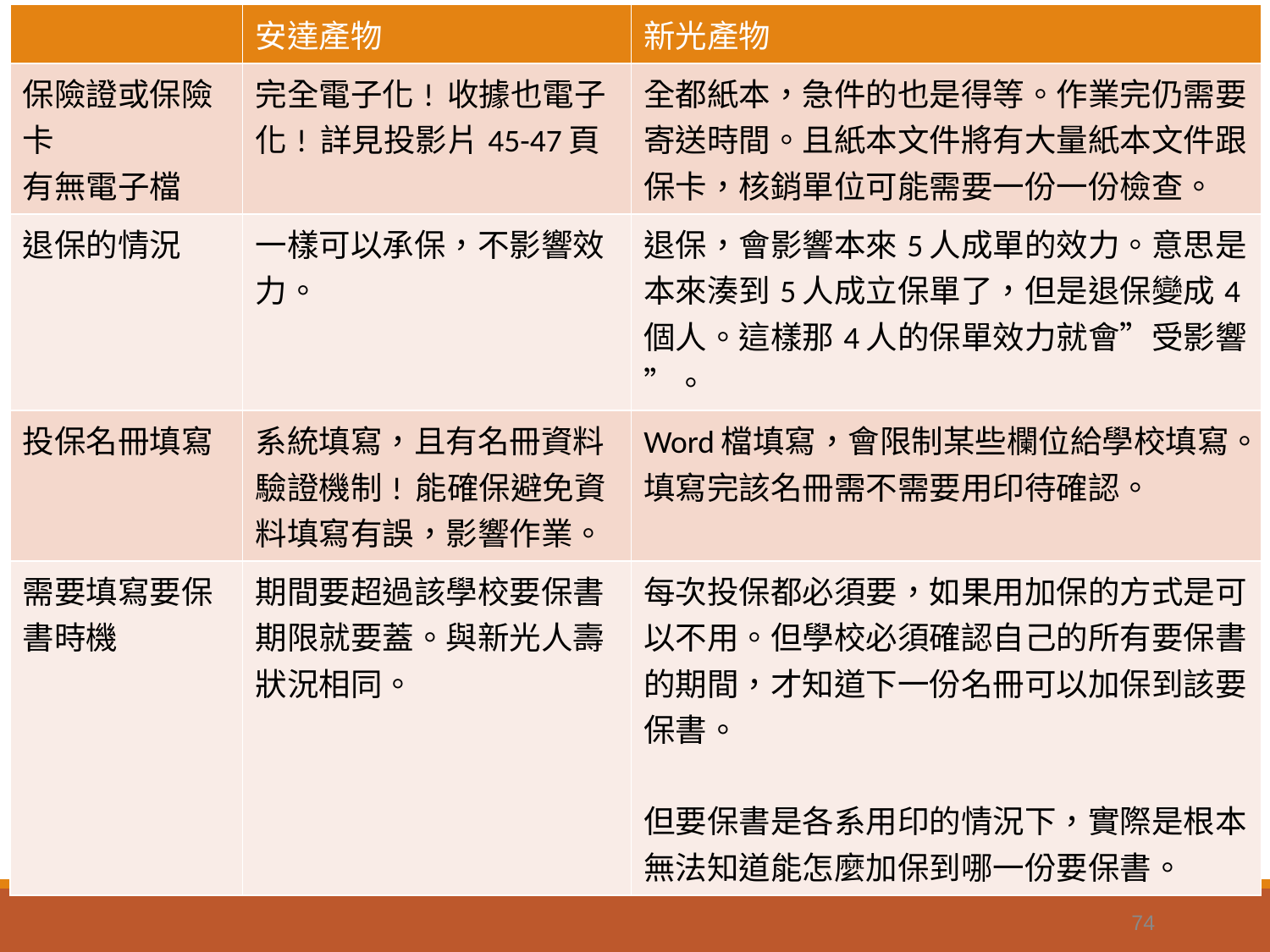

|  | 安達產物 | 新光產物 |
| --- | --- | --- |
| 保險證或保險卡 有無電子檔 | 完全電子化! 收據也電子化! 詳見投影片45-47頁 | 全都紙本，急件的也是得等。作業完仍需要寄送時間。且紙本文件將有大量紙本文件跟保卡，核銷單位可能需要一份一份檢查。 |
| 退保的情況 | 一樣可以承保，不影響效力。 | 退保，會影響本來5人成單的效力。意思是本來湊到5人成立保單了，但是退保變成4個人。這樣那4人的保單效力就會”受影響”。 |
| 投保名冊填寫 | 系統填寫，且有名冊資料驗證機制! 能確保避免資料填寫有誤，影響作業。 | Word檔填寫，會限制某些欄位給學校填寫。填寫完該名冊需不需要用印待確認。 |
| 需要填寫要保書時機 | 期間要超過該學校要保書期限就要蓋。與新光人壽狀況相同。 | 每次投保都必須要，如果用加保的方式是可以不用。但學校必須確認自己的所有要保書的期間，才知道下一份名冊可以加保到該要保書。 但要保書是各系用印的情況下，實際是根本無法知道能怎麼加保到哪一份要保書。 |
74